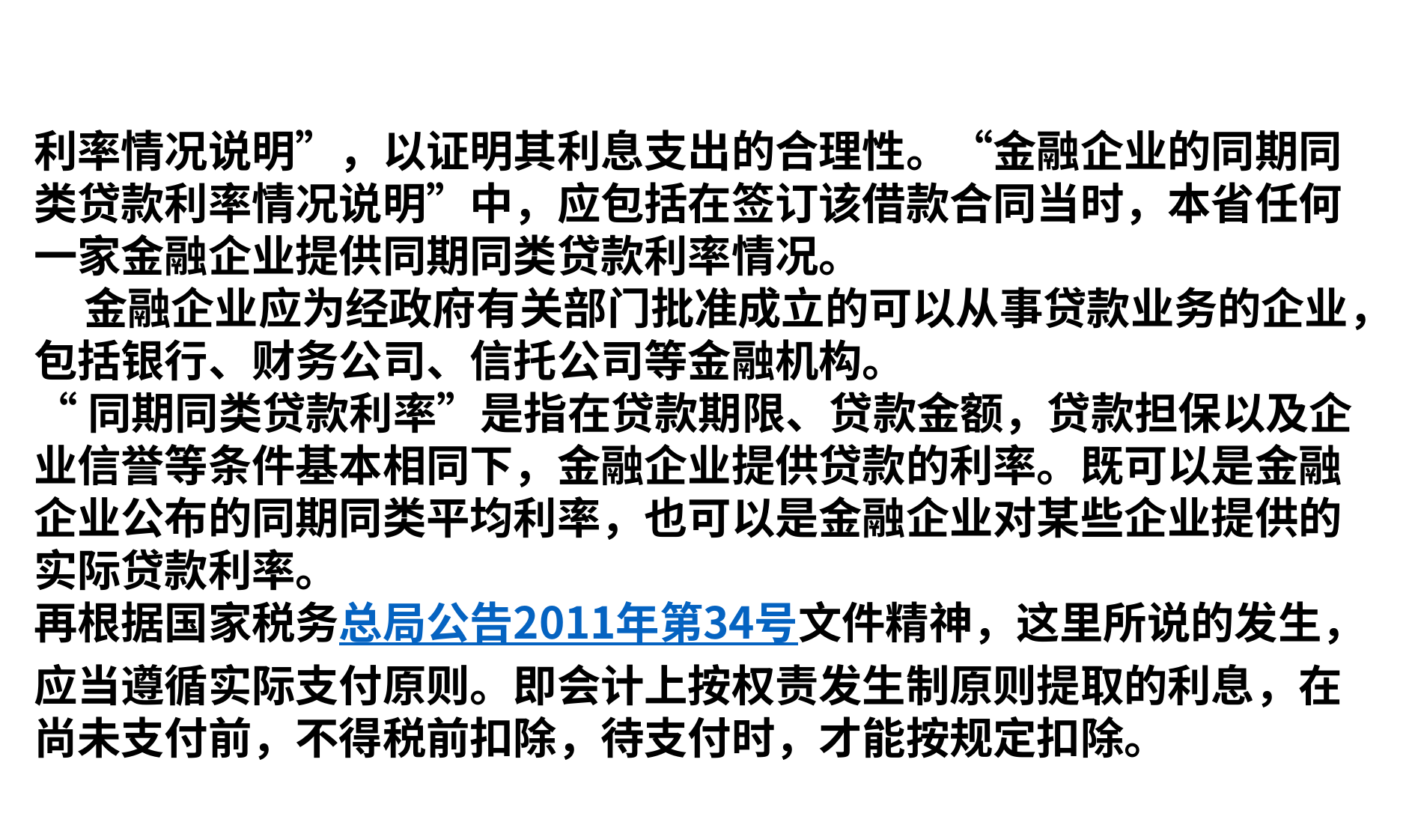

利率情况说明”，以证明其利息支出的合理性。“金融企业的同期同类贷款利率情况说明”中，应包括在签订该借款合同当时，本省任何一家金融企业提供同期同类贷款利率情况。
    金融企业应为经政府有关部门批准成立的可以从事贷款业务的企业，包括银行、财务公司、信托公司等金融机构。
“同期同类贷款利率”是指在贷款期限、贷款金额，贷款担保以及企业信誉等条件基本相同下，金融企业提供贷款的利率。既可以是金融企业公布的同期同类平均利率，也可以是金融企业对某些企业提供的实际贷款利率。
再根据国家税务总局公告2011年第34号文件精神，这里所说的发生，应当遵循实际支付原则。即会计上按权责发生制原则提取的利息，在尚未支付前，不得税前扣除，待支付时，才能按规定扣除。